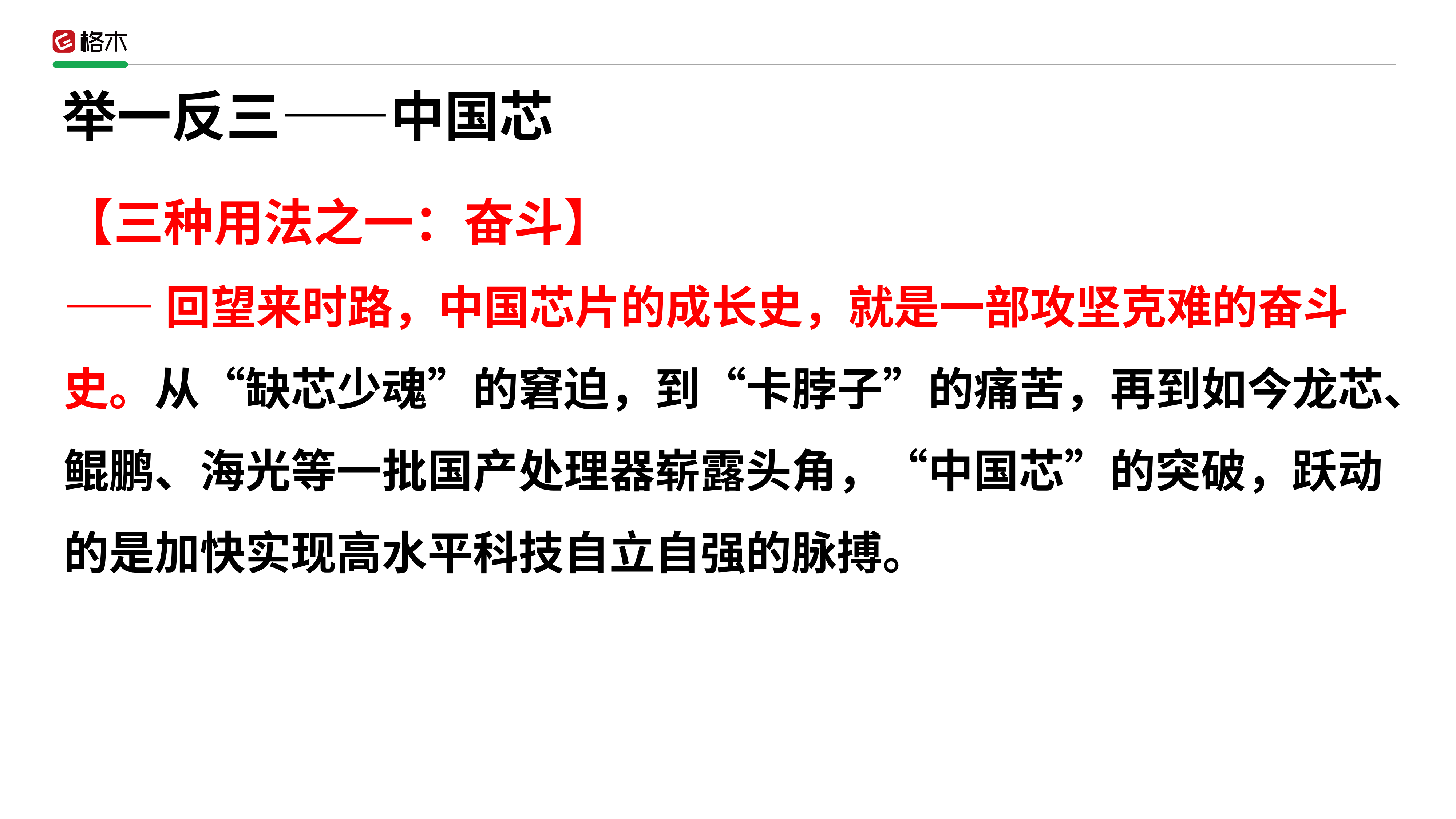

举一反三——中国芯
【三种用法之一：奋斗】
——回望来时路，中国芯片的成长史，就是一部攻坚克难的奋斗史。从“缺芯少魂”的窘迫，到“卡脖子”的痛苦，再到如今龙芯、鲲鹏、海光等一批国产处理器崭露头角，“中国芯”的突破，跃动的是加快实现高水平科技自立自强的脉搏。